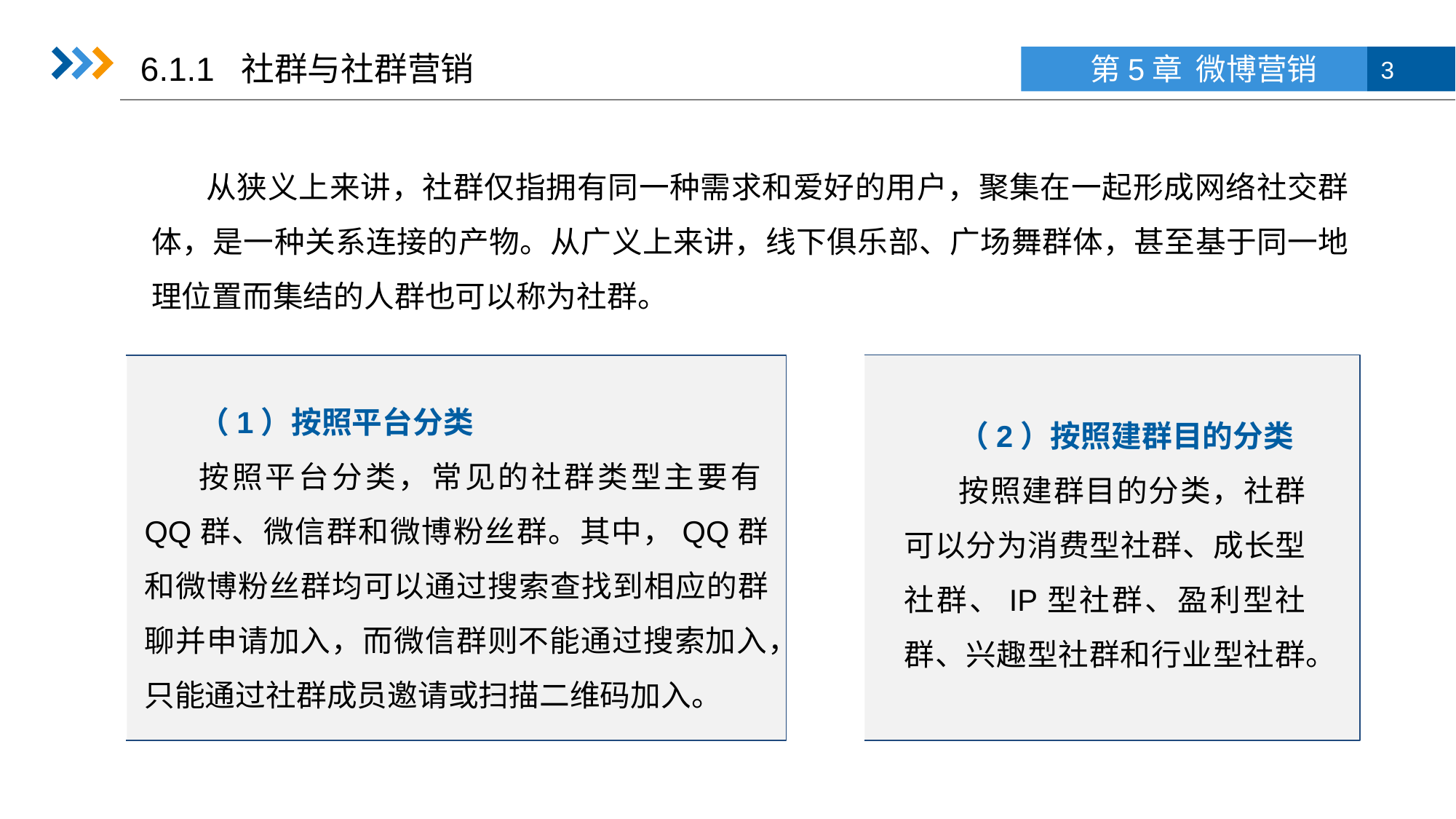

6.1.1  社群与社群营销
从狭义上来讲，社群仅指拥有同一种需求和爱好的用户，聚集在一起形成网络社交群体，是一种关系连接的产物。从广义上来讲，线下俱乐部、广场舞群体，甚至基于同一地理位置而集结的人群也可以称为社群。

（2）按照建群目的分类
按照建群目的分类，社群可以分为消费型社群、成长型社群、IP型社群、盈利型社群、兴趣型社群和行业型社群。

（1）按照平台分类
按照平台分类，常见的社群类型主要有QQ群、微信群和微博粉丝群。其中，QQ群和微博粉丝群均可以通过搜索查找到相应的群聊并申请加入，而微信群则不能通过搜索加入，只能通过社群成员邀请或扫描二维码加入。